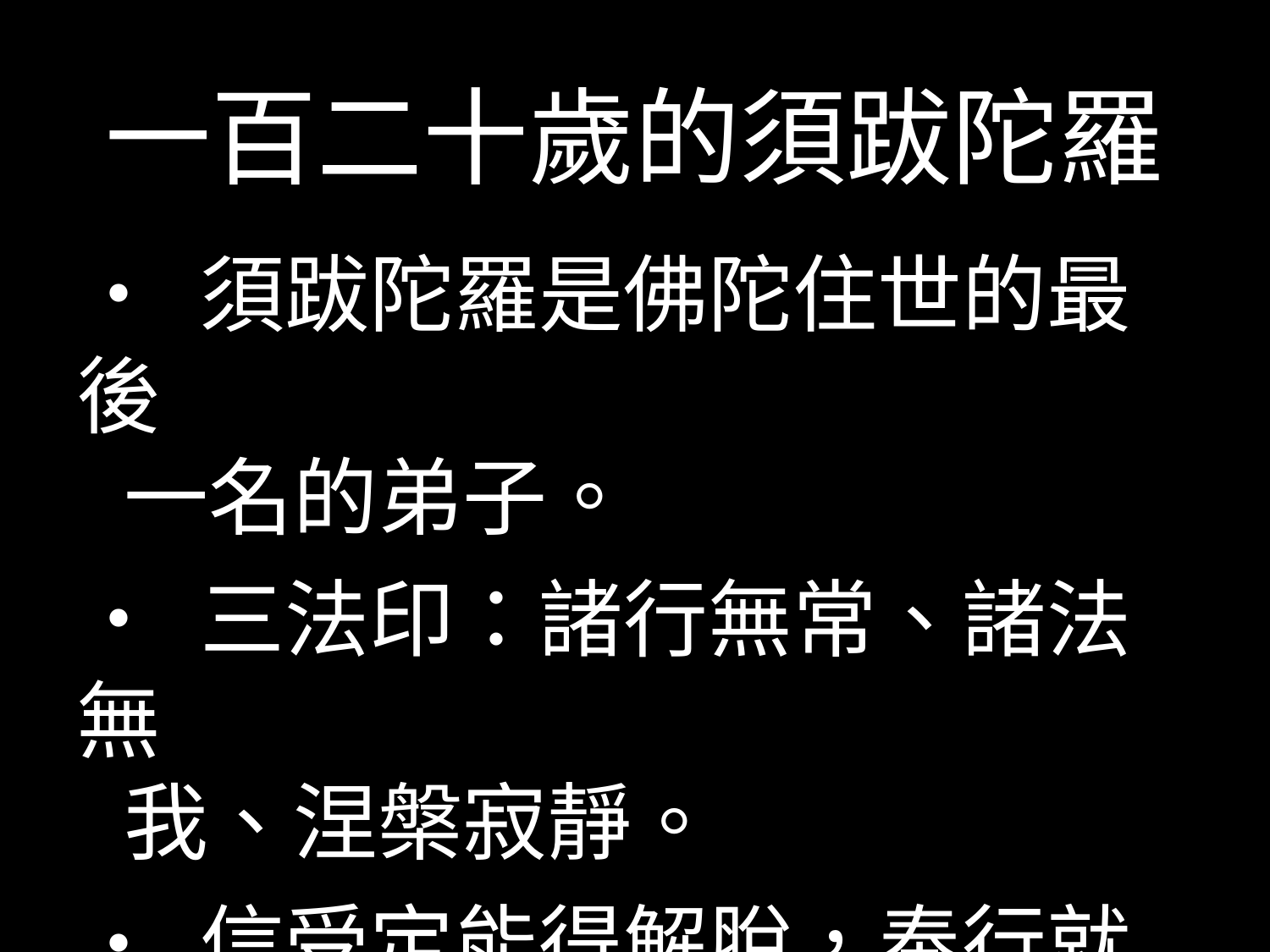

# 一百二十歲的須跋陀羅
• 須跋陀羅是佛陀住世的最後
一名的弟子。
• 三法印：諸行無常、諸法無
我、涅槃寂靜。
• 信受定能得解脫，奉行就能 面如來。